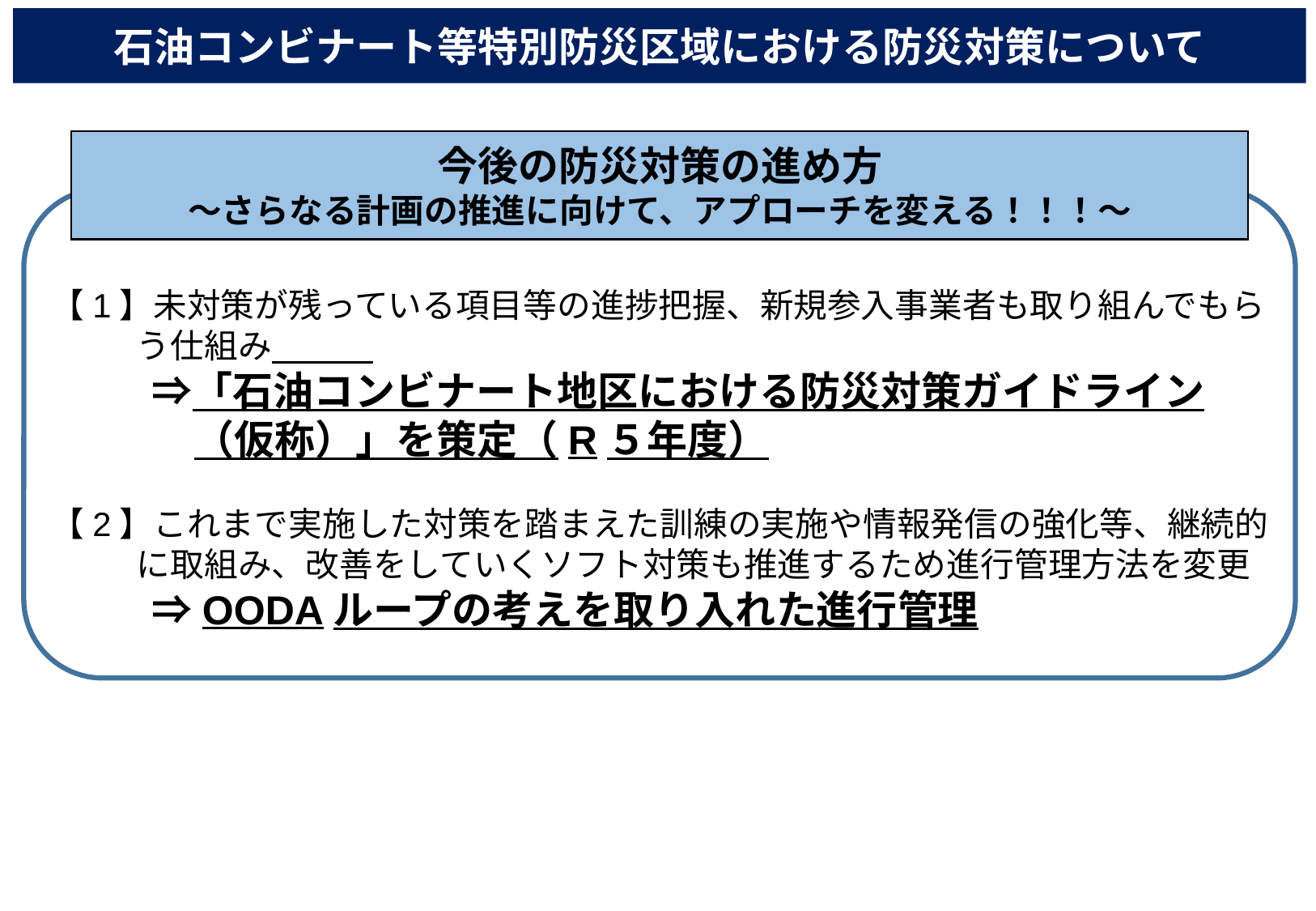

石油コンビナート等特別防災区域における防災対策について
今後の防災対策の進め方
～さらなる計画の推進に向けて、アプローチを変える！！！～

【1】未対策が残っている項目等の進捗把握、新規参入事業者も取り組んでもらう仕組み
　　　⇒「石油コンビナート地区における防災対策ガイドライン（仮称）」を策定（R５年度）

【2】これまで実施した対策を踏まえた訓練の実施や情報発信の強化等、継続的に取組み、改善をしていくソフト対策も推進するため進行管理方法を変更
　　　⇒OODAループの考えを取り入れた進行管理